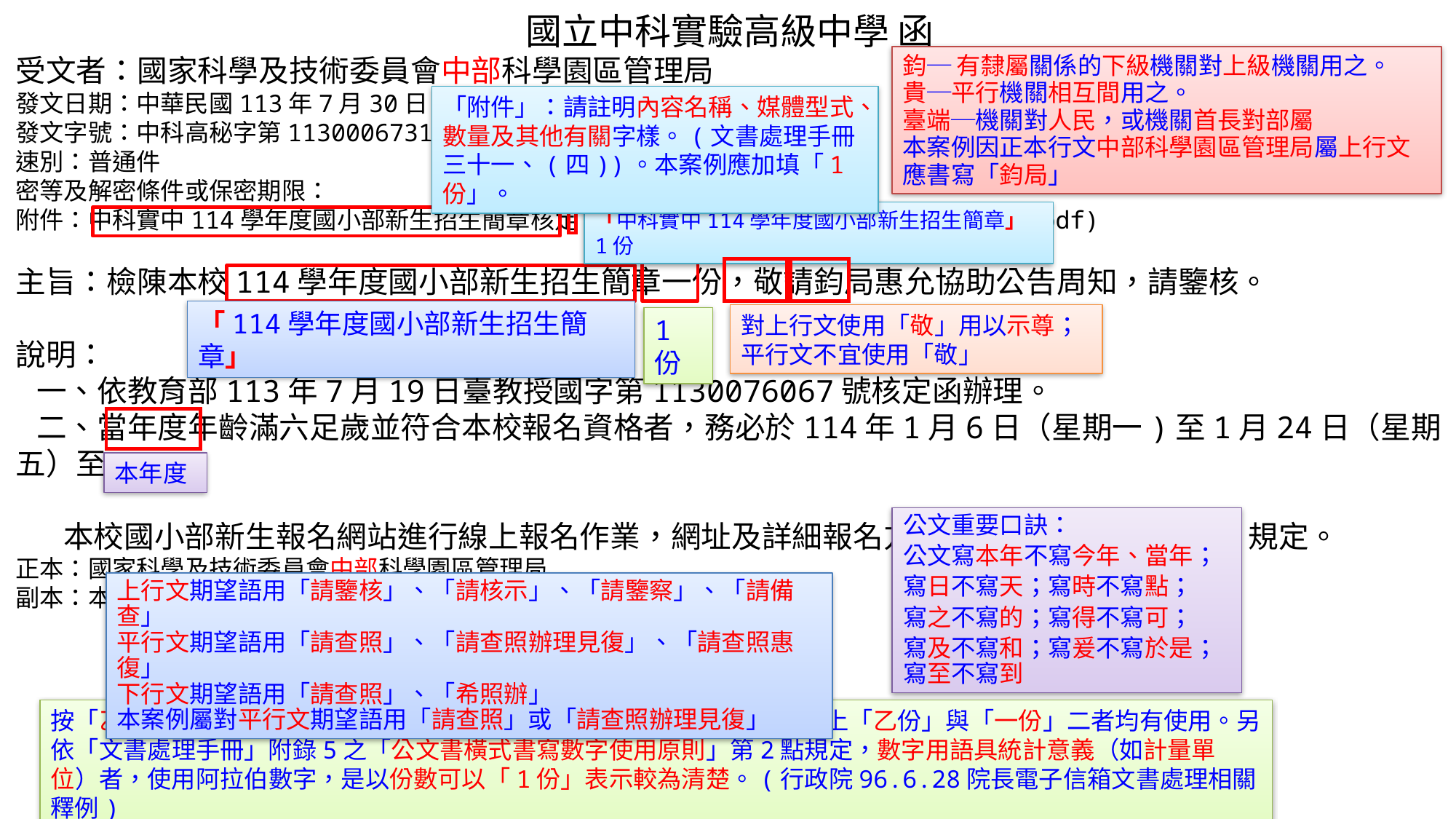

國立中科實驗高級中學 函
受文者：國家科學及技術委員會中部科學園區管理局
發文日期：中華民國113年7月30日
發文字號：中科高秘字第1130006731號
速別：普通件
密等及解密條件或保密期限：
附件：中科實中114學年度國小部新生招生簡章核定 (A102V0000U_1130006731_ATTACH1.pdf)

主旨：檢陳本校114學年度國小部新生招生簡章一份，敬請鈞局惠允協助公告周知，請鑒核。

說明：
  一、依教育部113年7月19日臺教授國字第1130076067號核定函辦理。
  二、當年度年齡滿六足歲並符合本校報名資格者，務必於114年1月6日（星期一)至1月24日（星期五）至

      本校國小部新生報名網站進行線上報名作業，網址及詳細報名方式請參閱簡章（如附件）規定。
正本：國家科學及技術委員會中部科學園區管理局
副本：本校校長室

鈞─ 有隸屬關係的下級機關對上級機關用之。
貴─平行機關相互間用之。
臺端─機關對人民，或機關首長對部屬
本案例因正本行文中部科學園區管理局屬上行文
應書寫「鈞局」
「附件」：請註明內容名稱、媒體型式、數量及其他有關字樣。(文書處理手冊三十一、(四))。本案例應加填「1份」。
「中科實中114學年度國小部新生招生簡章」1份

「114學年度國小部新生招生簡章」
對上行文使用「敬」用以示尊；
平行文不宜使用「敬」
1份

本年度
公文重要口訣：
公文寫本年不寫今年、當年；
寫日不寫天；寫時不寫點；
寫之不寫的；寫得不寫可；
寫及不寫和；寫爰不寫於是；寫至不寫到
上行文期望語用「請鑒核」、「請核示」、「請鑒察」、「請備查」
平行文期望語用「請查照」、「請查照辦理見復」、「請查照惠復」
下行文期望語用「請查照」、「希照辦」
本案例屬對平行文期望語用「請查照」或「請查照辦理見復」
按「乙份」或「一份」一詞之使用，「文書處理手冊」並無規定，惟實務上「乙份」與「一份」二者均有使用。另依「文書處理手冊」附錄5之「公文書橫式書寫數字使用原則」第2點規定，數字用語具統計意義（如計量單位）者，使用阿拉伯數字，是以份數可以「1份」表示較為清楚。(行政院96.6.28院長電子信箱文書處理相關釋例)